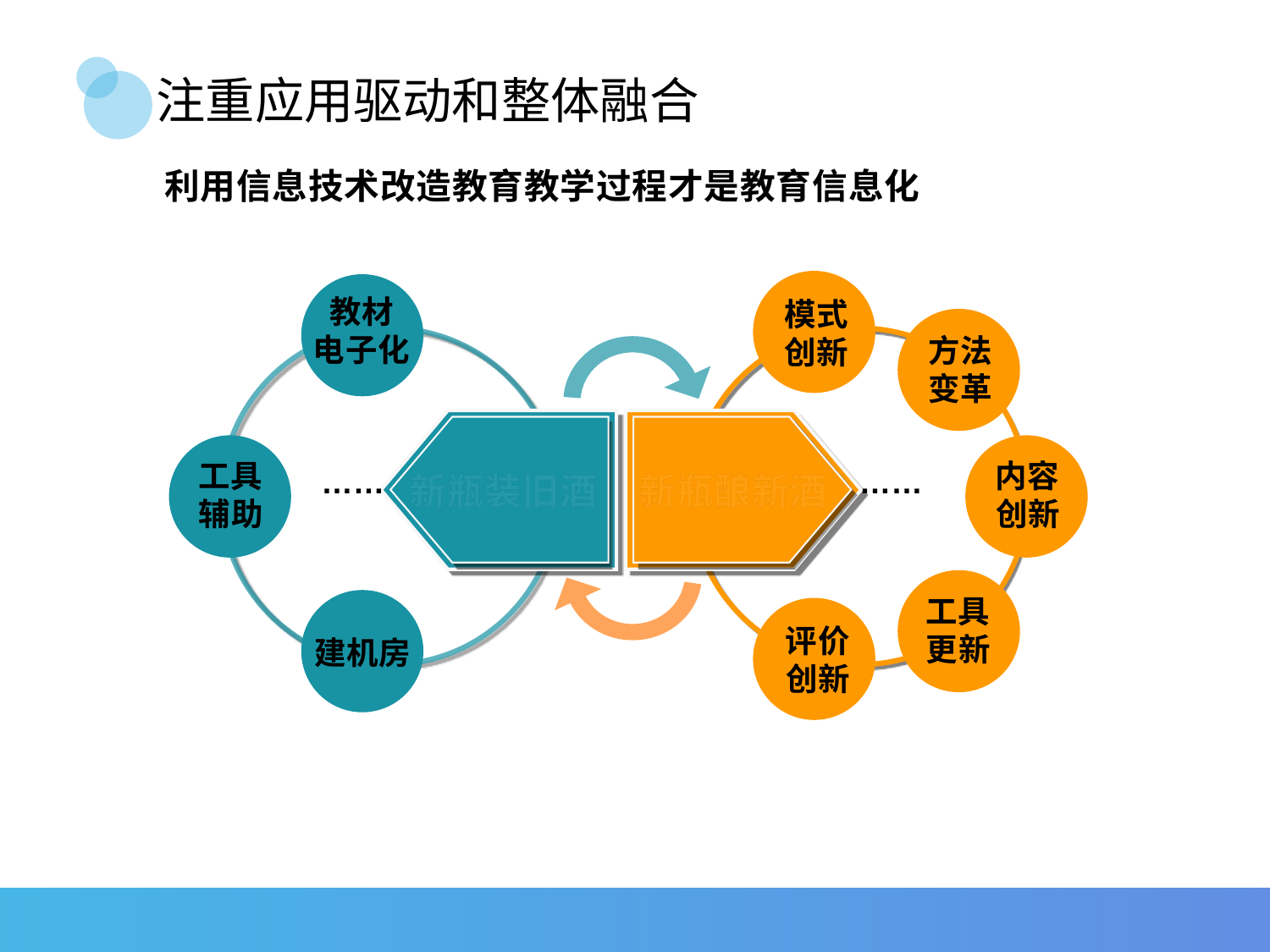

# 注重应用驱动和整体融合
利用信息技术改造教育教学过程才是教育信息化

教材
电子化
模式创新

方法变革

内容创新
工具辅助
……
……
新瓶装旧酒
新瓶酿新酒

工具更新

评价创新
建机房